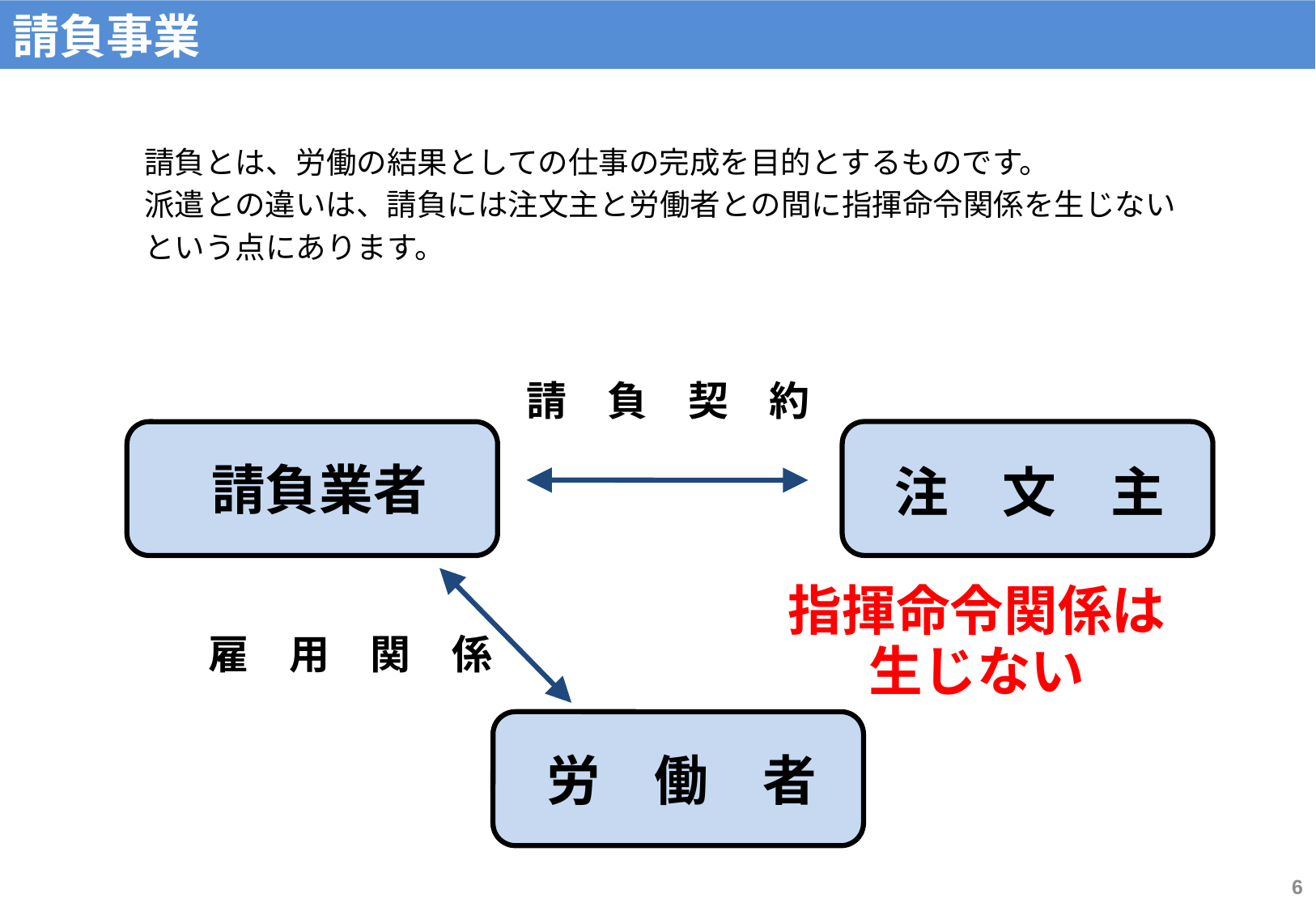

請負事業
請負とは、労働の結果としての仕事の完成を目的とするものです。
派遣との違いは、請負には注文主と労働者との間に指揮命令関係を生じない
という点にあります。
請　負　契　約

請負業者
注　文　主

指揮命令関係は
生じない
雇　用　関　係

労　働　者
6